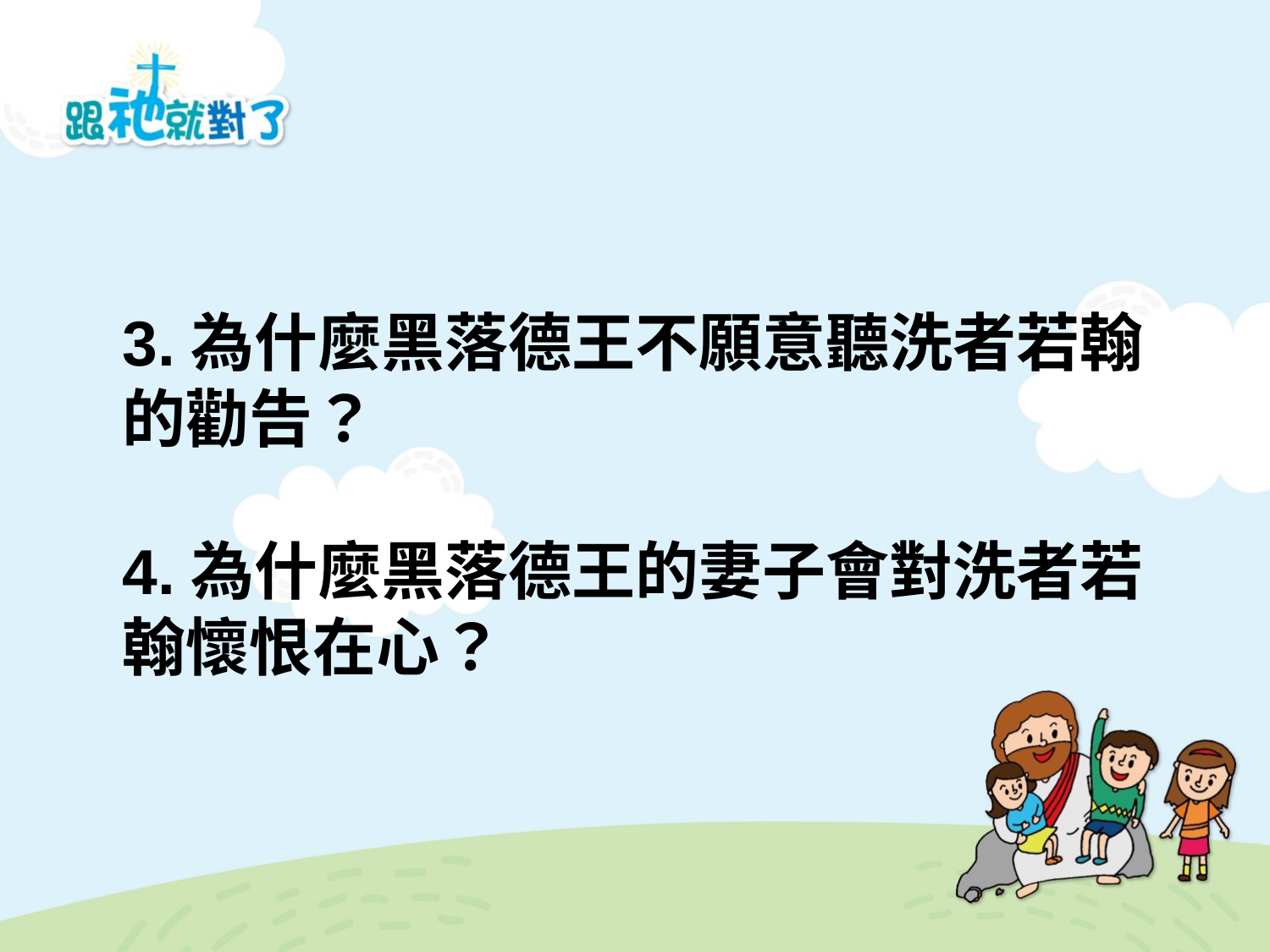

3.為什麼黑落德王不願意聽洗者若翰的勸告？

4.為什麼黑落德王的妻子會對洗者若翰懷恨在心？